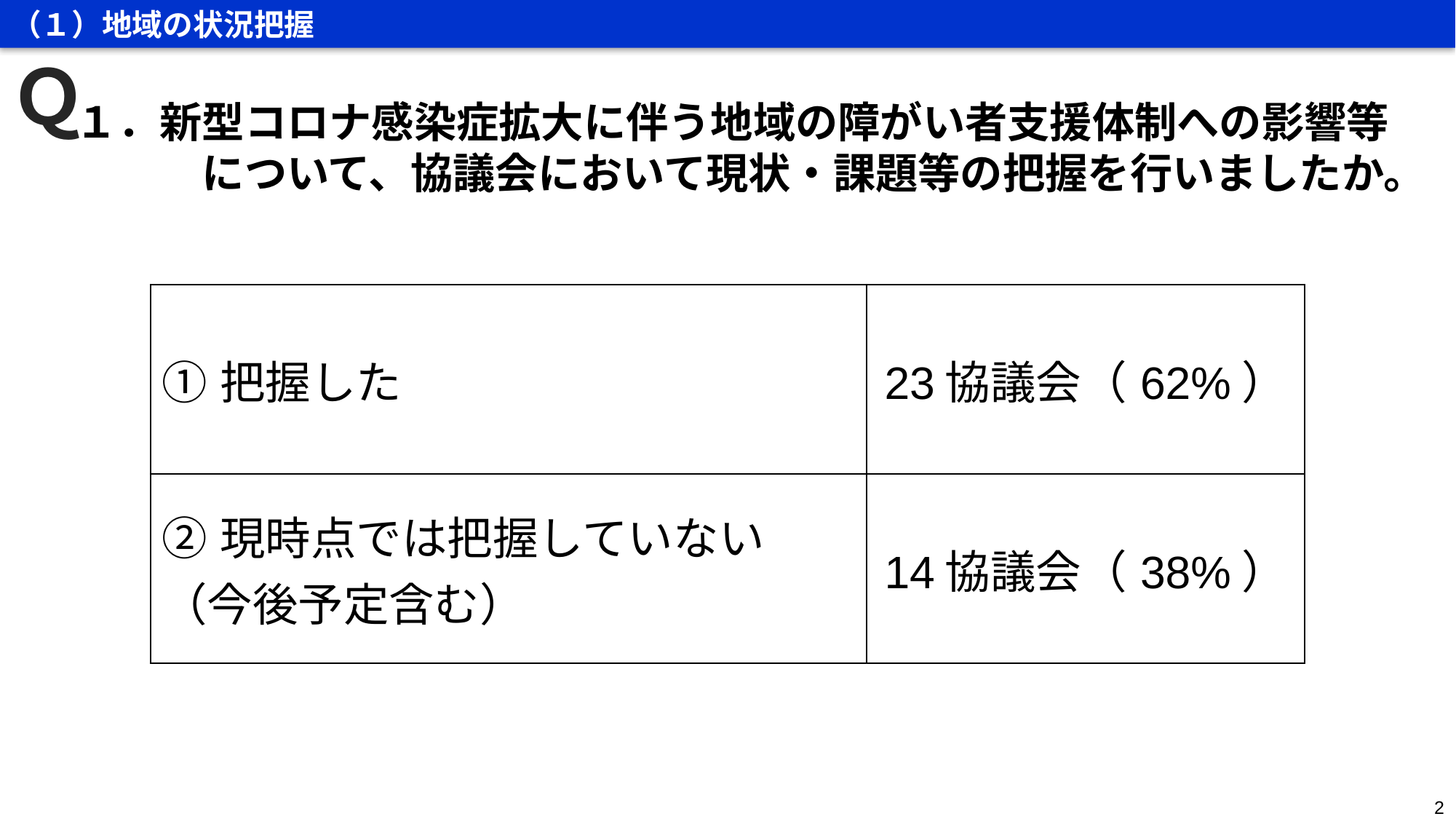

（１）地域の状況把握
Ｑ
１．新型コロナ感染症拡大に伴う地域の障がい者支援体制への影響等
　　　について、協議会において現状・課題等の把握を行いましたか。
| ①把握した | 23協議会（62%） |
| --- | --- |
| ②現時点では把握していない （今後予定含む） | 14協議会（38%） |
2